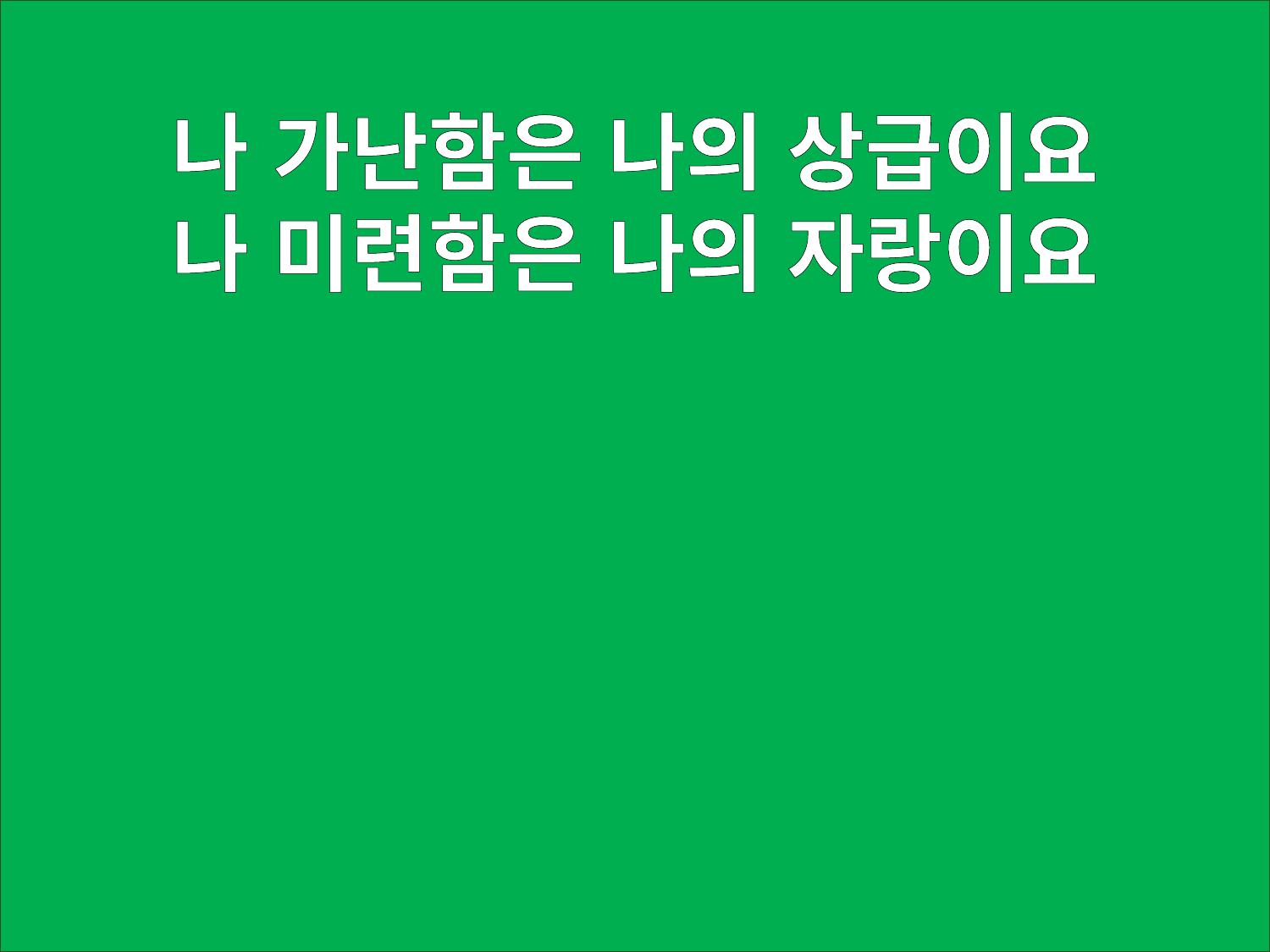

나 가난함은 나의 상급이요
나 미련함은 나의 자랑이요